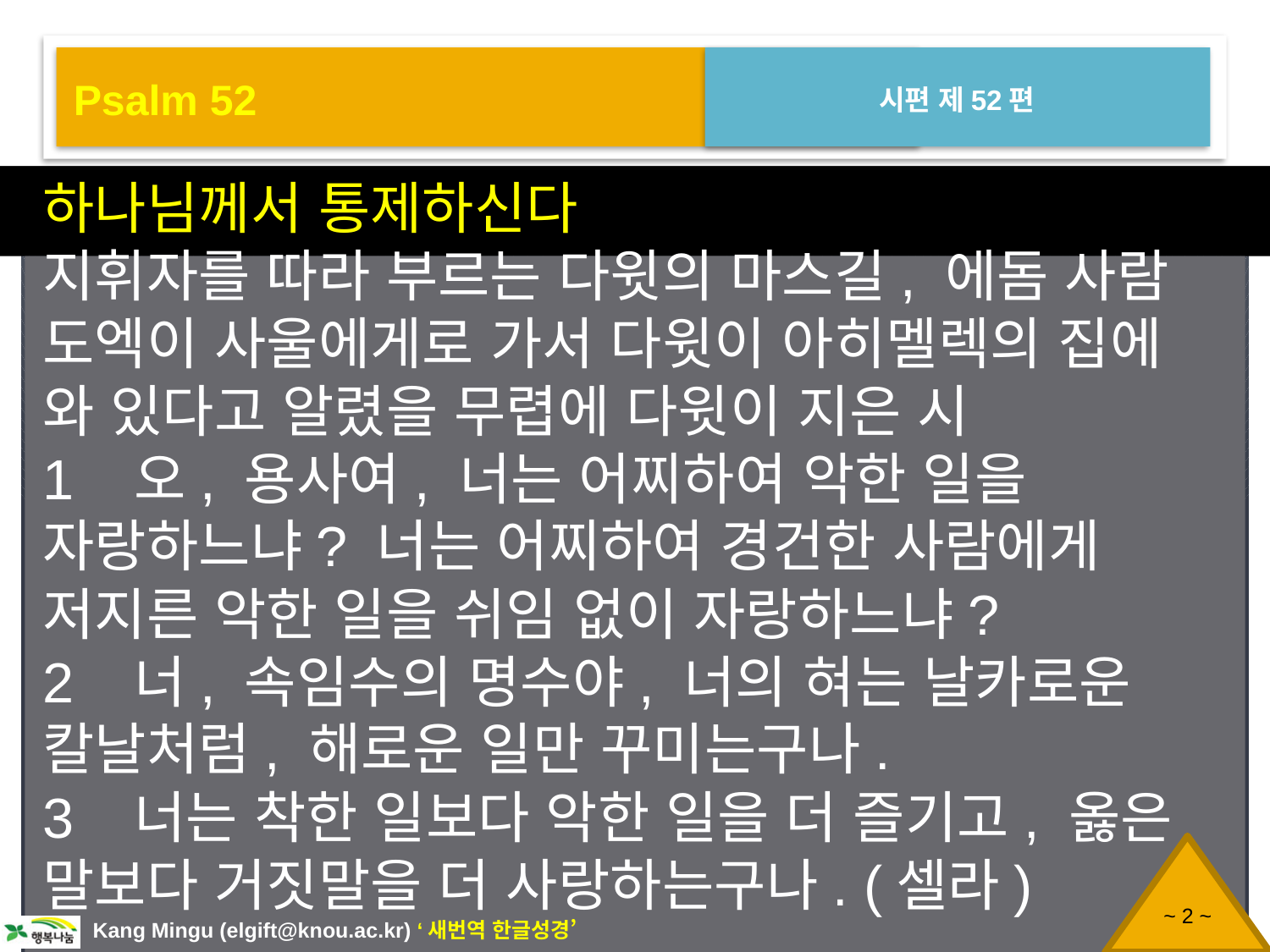

Psalm 52
시편 제52편
하나님께서 통제하신다
지휘자를 따라 부르는 다윗의 마스길, 에돔 사람 도엑이 사울에게로 가서 다윗이 아히멜렉의 집에 와 있다고 알렸을 무렵에 다윗이 지은 시
1   오, 용사여, 너는 어찌하여 악한 일을 자랑하느냐? 너는 어찌하여 경건한 사람에게 저지른 악한 일을 쉬임 없이 자랑하느냐?
2   너, 속임수의 명수야, 너의 혀는 날카로운 칼날처럼, 해로운 일만 꾸미는구나.
3   너는 착한 일보다 악한 일을 더 즐기고, 옳은 말보다 거짓말을 더 사랑하는구나. (셀라)